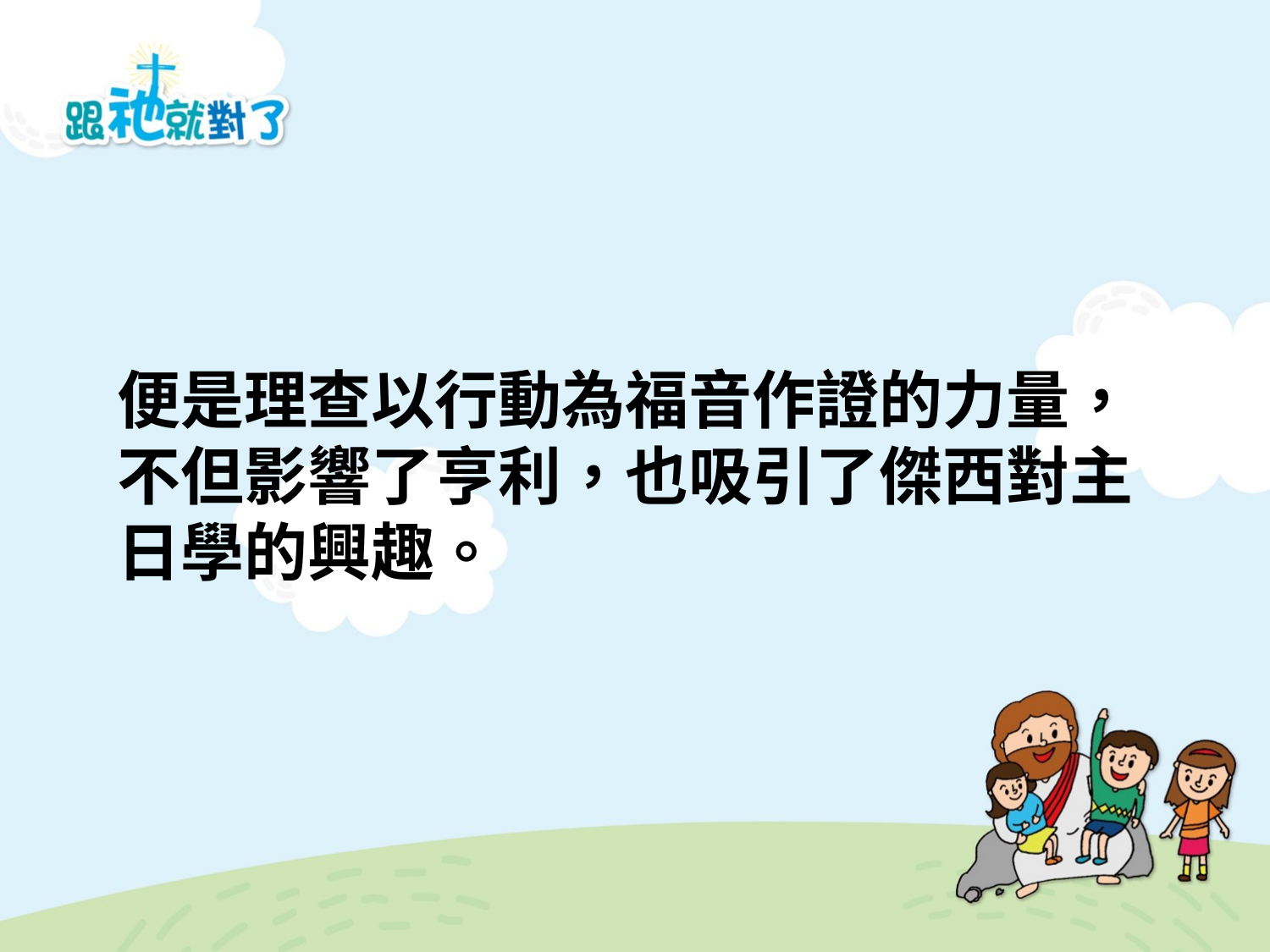

便是理查以行動為福音作證的力量，不但影響了亨利，也吸引了傑西對主日學的興趣。